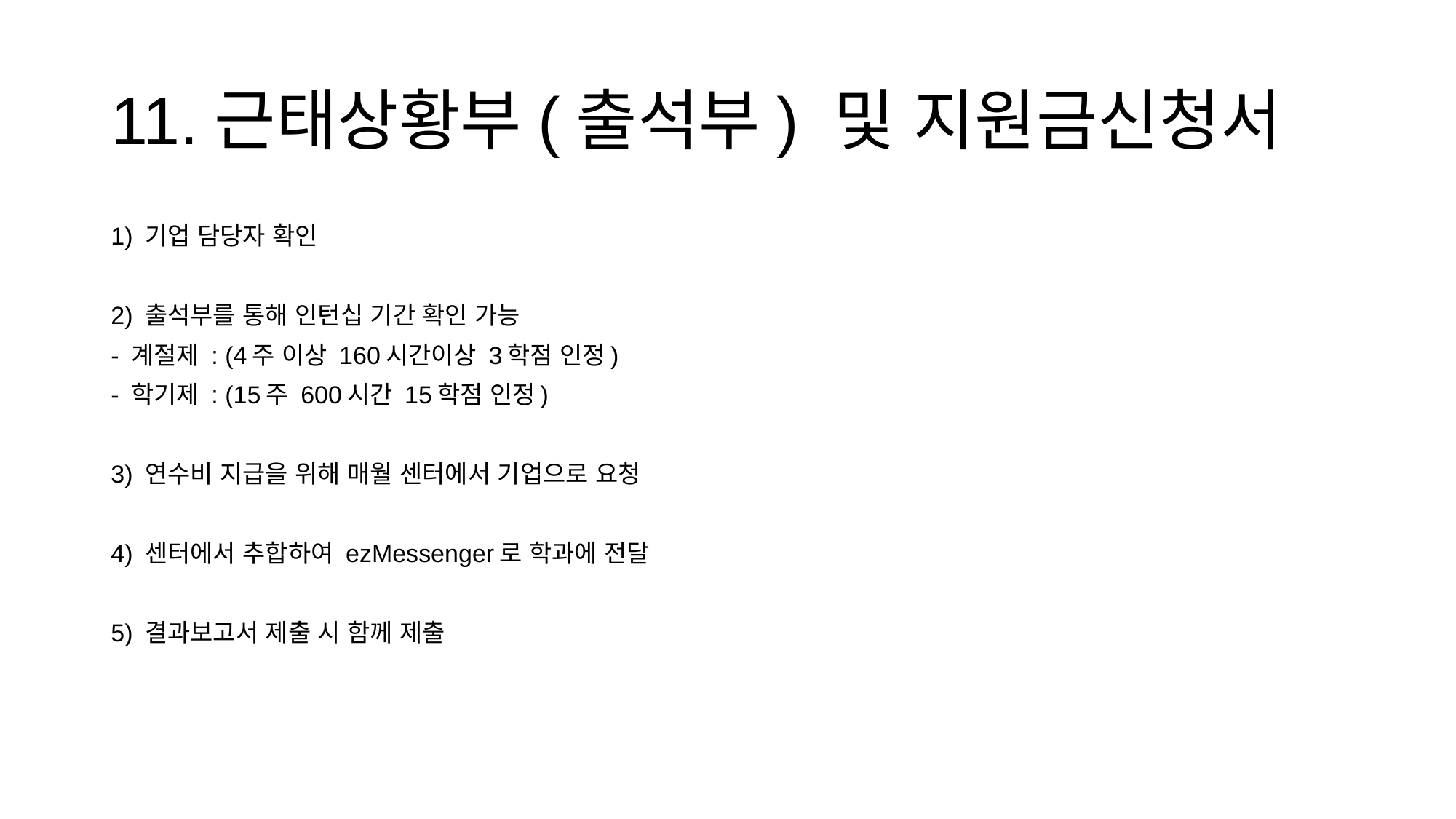

# 11.근태상황부(출석부) 및 지원금신청서
1) 기업 담당자 확인

2) 출석부를 통해 인턴십 기간 확인 가능
- 계절제 : (4주 이상 160시간이상 3학점 인정)
- 학기제 : (15주 600시간 15학점 인정)

3) 연수비 지급을 위해 매월 센터에서 기업으로 요청

4) 센터에서 추합하여 ezMessenger로 학과에 전달

5) 결과보고서 제출 시 함께 제출